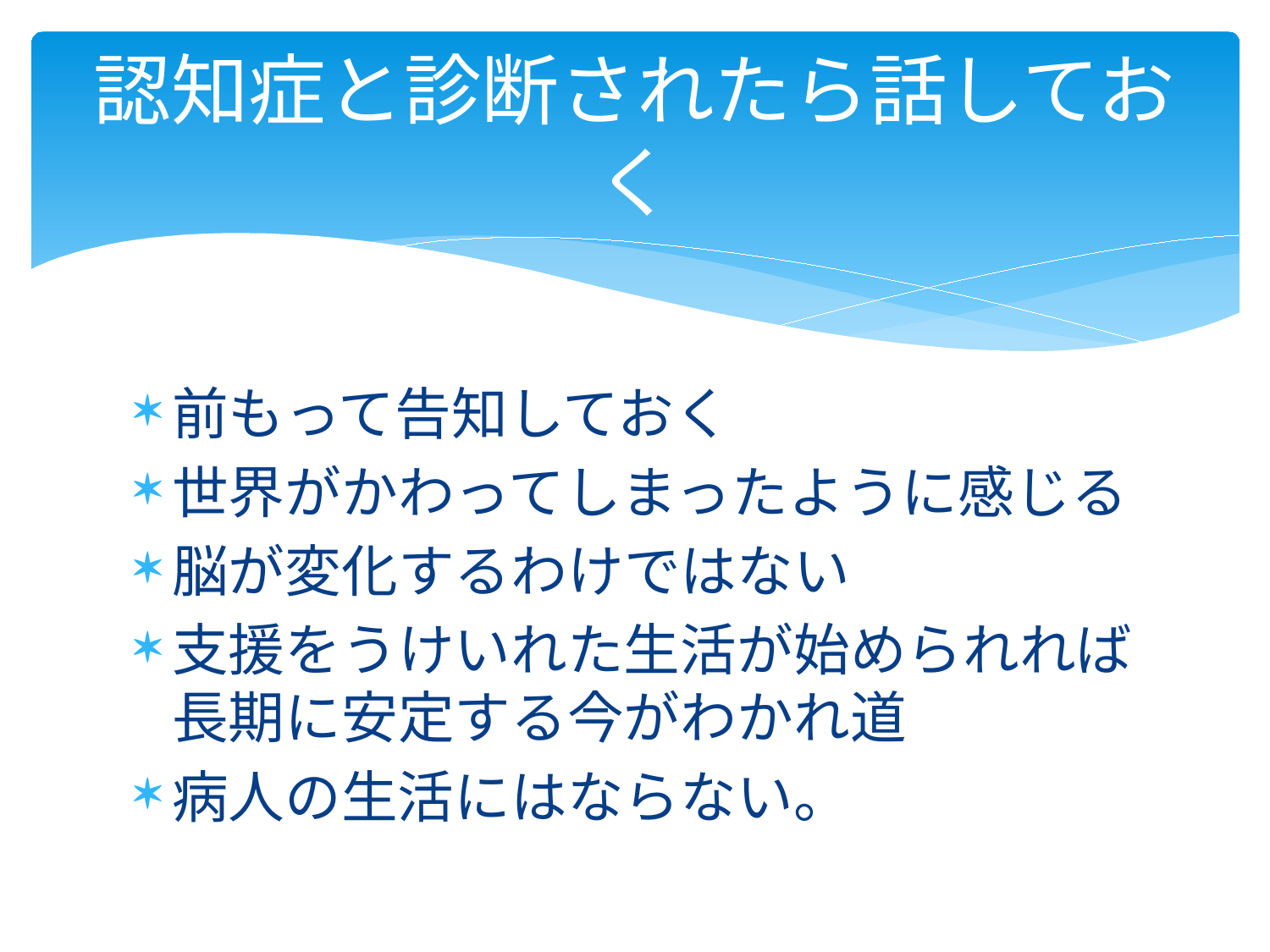

# 認知症と診断されたら話しておく
前もって告知しておく
世界がかわってしまったように感じる
脳が変化するわけではない
支援をうけいれた生活が始められれば長期に安定する今がわかれ道
病人の生活にはならない。